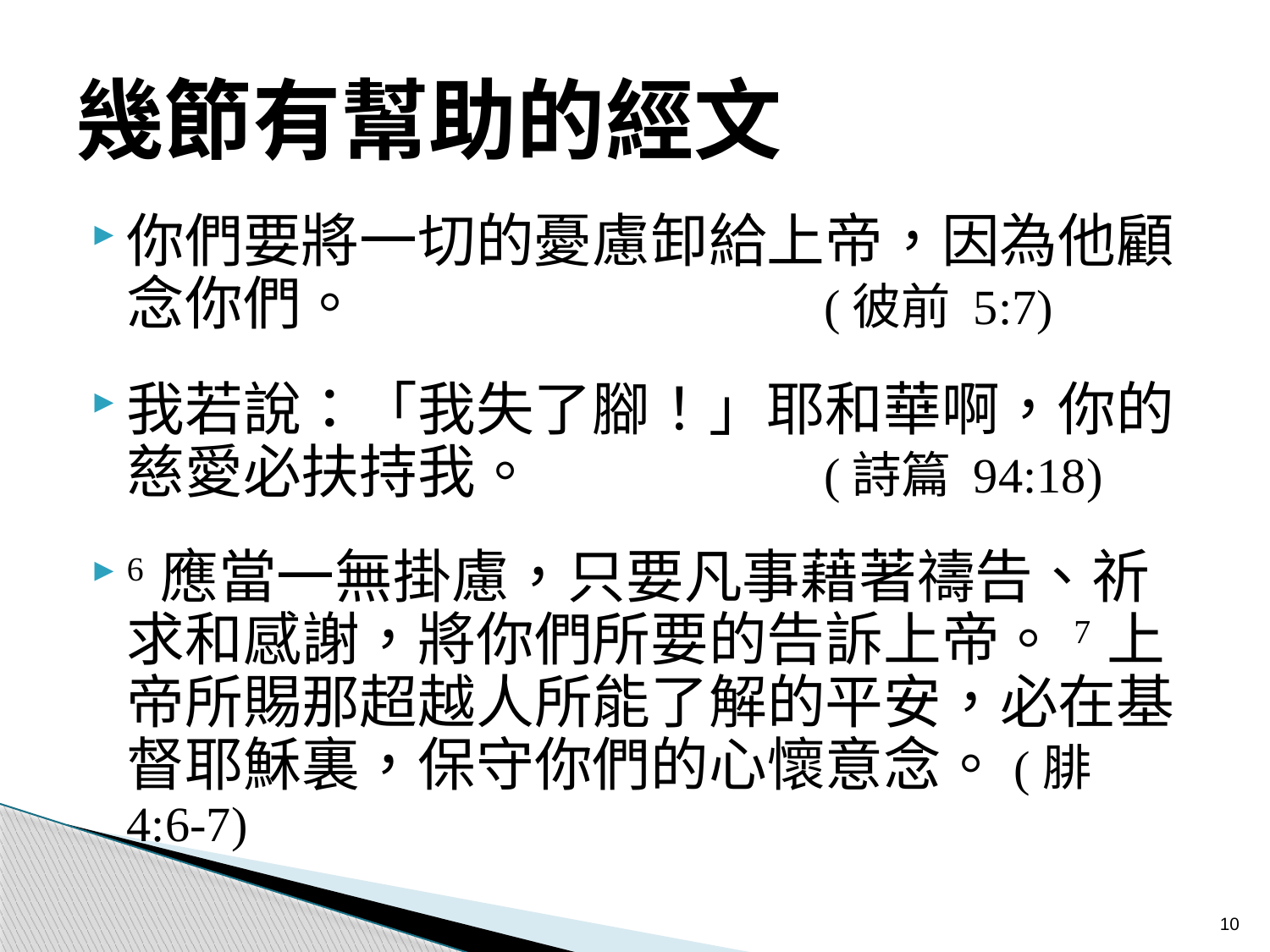

# 幾節有幫助的經文
你們要將一切的憂慮卸給上帝，因為他顧念你們。	(彼前 5:7)
我若說：「我失了腳！」耶和華啊，你的慈愛必扶持我。	(詩篇 94:18)
6 應當一無掛慮，只要凡事藉著禱告、祈求和感謝，將你們所要的告訴上帝。 7 上帝所賜那超越人所能了解的平安，必在基督耶穌裏，保守你們的心懷意念。(腓 4:6-7)

10